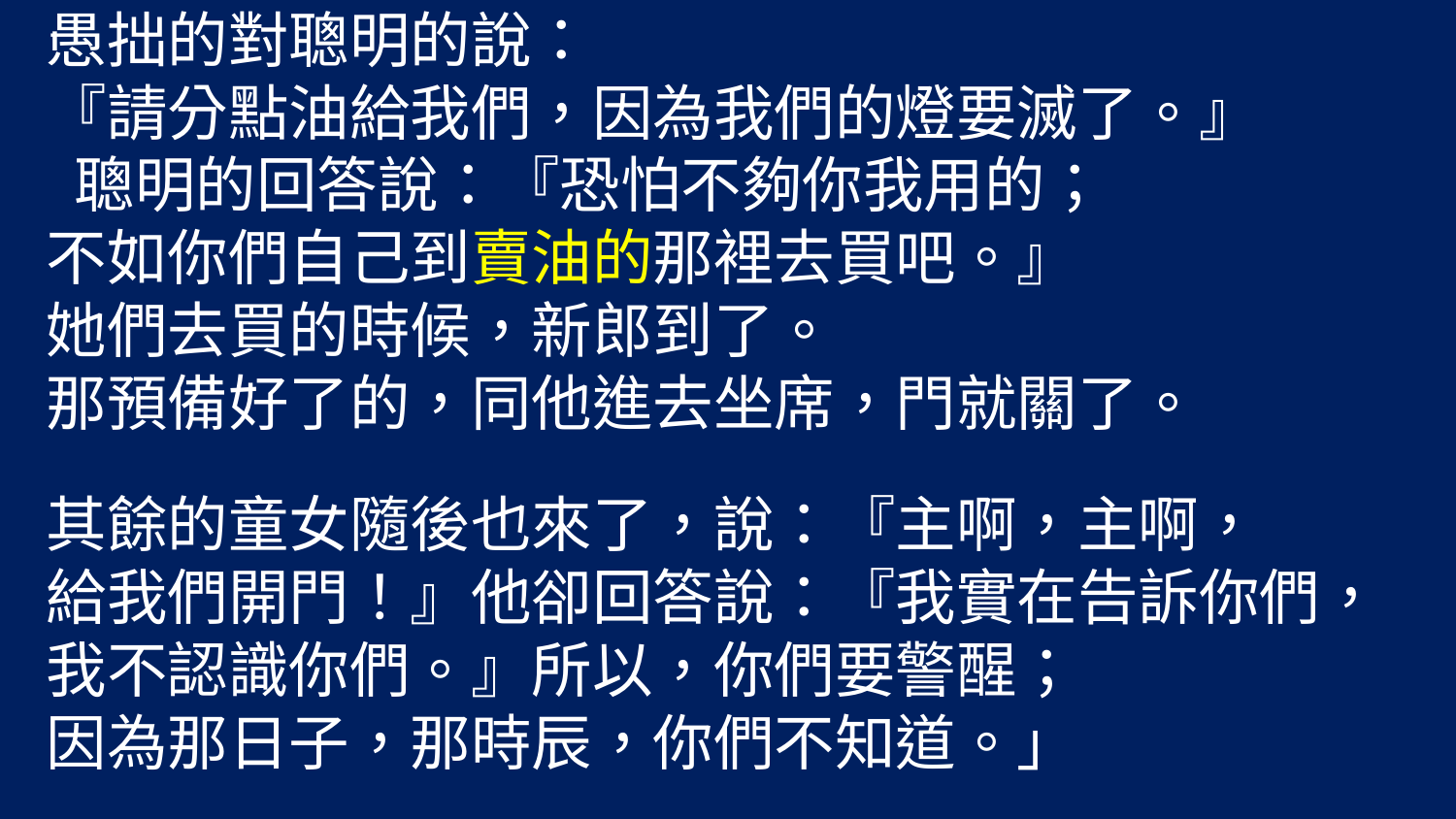

愚拙的對聰明的說：
『請分點油給我們，因為我們的燈要滅了。』
 聰明的回答說：『恐怕不夠你我用的；
不如你們自己到賣油的那裡去買吧。』
她們去買的時候，新郎到了。
那預備好了的，同他進去坐席，門就關了。

其餘的童女隨後也來了，說：『主啊，主啊，
給我們開門！』他卻回答說：『我實在告訴你們，
我不認識你們。』所以，你們要警醒；
因為那日子，那時辰，你們不知道。」